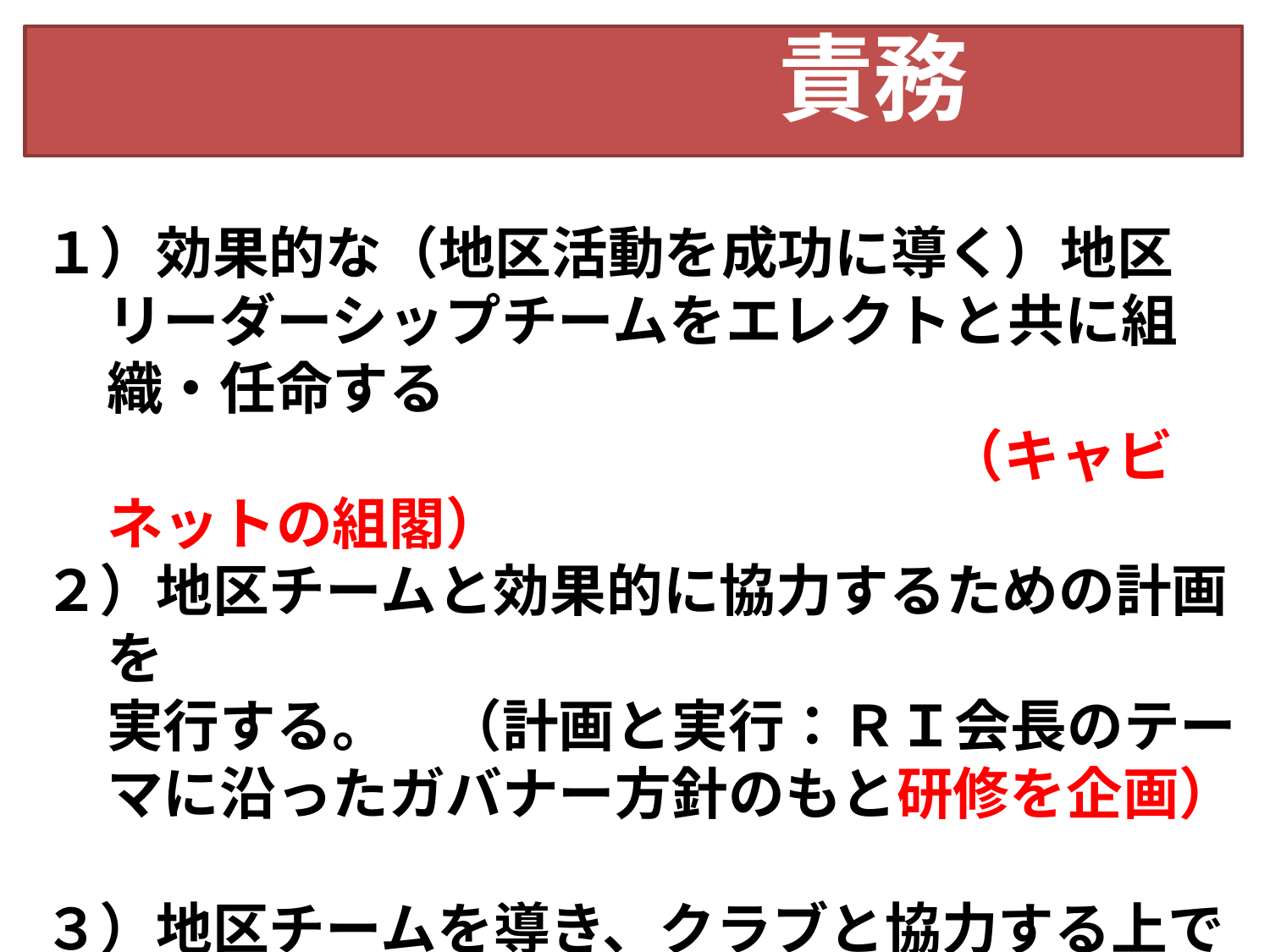

責務
１）効果的な（地区活動を成功に導く）地区リーダーシップチームをエレクトと共に組織・任命する
　　　　　　　　　　　　　　　　（キャビネットの組閣）
２）地区チームと効果的に協力するための計画を
実行する。　（計画と実行：ＲＩ会長のテーマに沿ったガバナー方針のもと研修を企画）

３）地区チームを導き、クラブと協力する上で
予想される課題への対応策を考える。
　　　　　　（さまざまな予想される困難への対策）